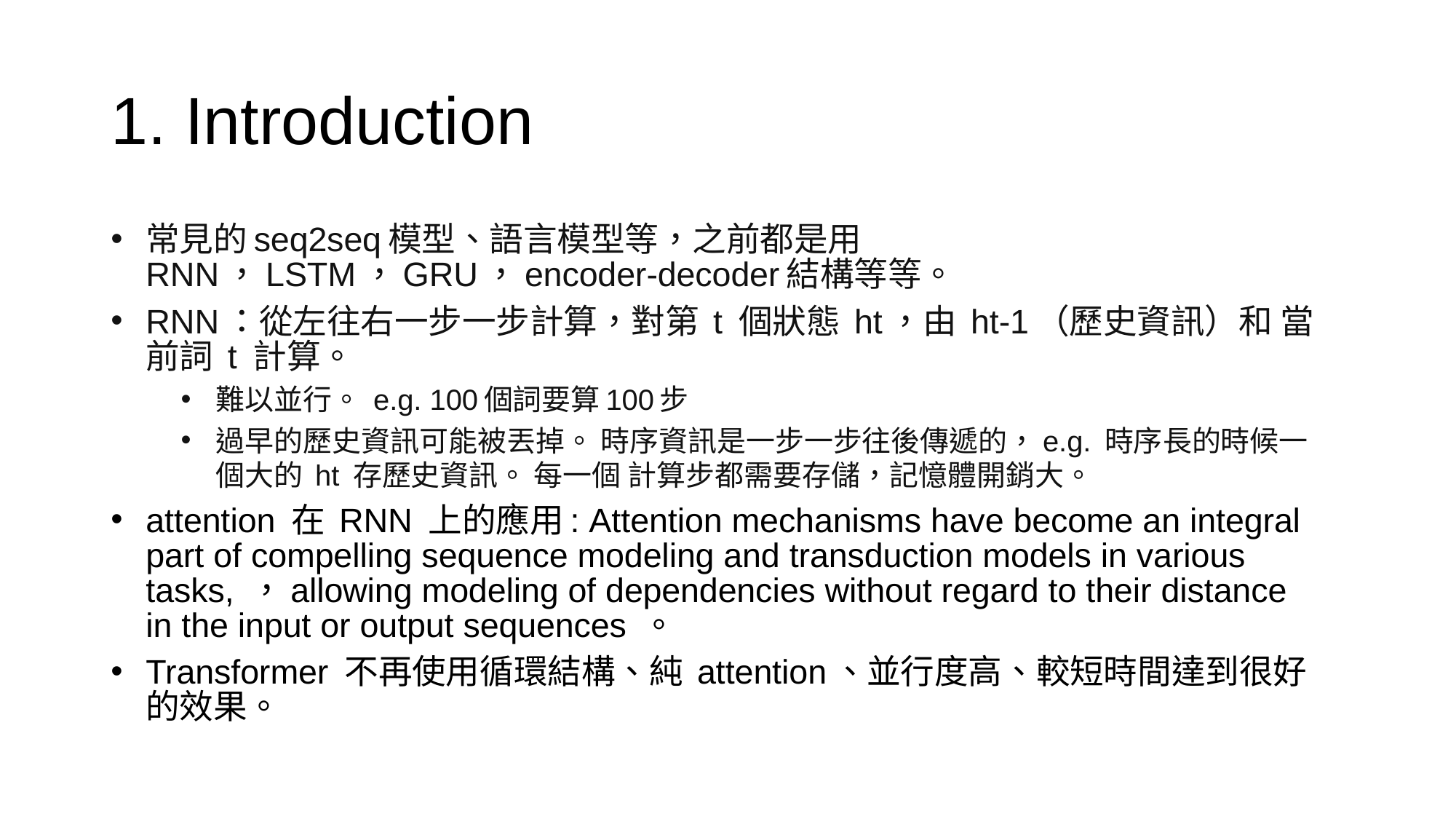

# 1. Introduction
常見的seq2seq模型、語言模型等，之前都是用RNN，LSTM，GRU，encoder-decoder結構等等。
RNN：從左往右一步一步計算，對第 t 個狀態 ht，由 ht-1（歷史資訊）和 當前詞 t 計算。
難以並行。 e.g. 100個詞要算100步
過早的歷史資訊可能被丟掉。 時序資訊是一步一步往後傳遞的，e.g. 時序長的時候一個大的 ht 存歷史資訊。 每一個 計算步都需要存儲，記憶體開銷大。
attention 在 RNN 上的應用: Attention mechanisms have become an integral part of compelling sequence modeling and transduction models in various tasks, ，allowing modeling of dependencies without regard to their distance in the input or output sequences 。
Transformer 不再使用循環結構、純 attention、並行度高、較短時間達到很好的效果。